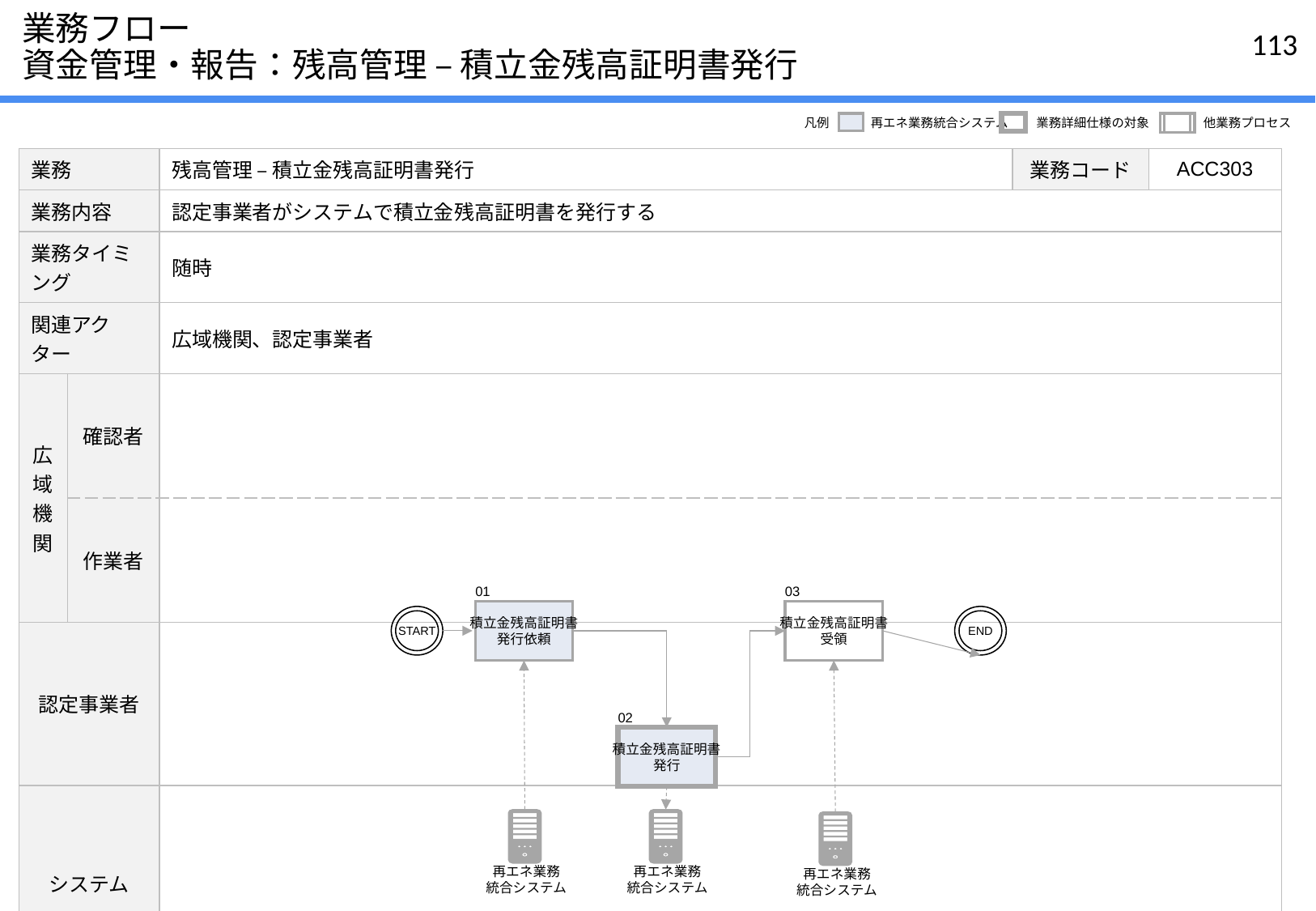

# 業務フロー 資金管理・報告：残高管理 – 積立金残高証明書発行
凡例
再エネ業務統合システム
業務詳細仕様の対象
他業務プロセス

| 業務 |  | 残高管理 – 積立金残高証明書発行 | 業務コード | ACC303 |
| --- | --- | --- | --- | --- |
| 業務内容 |  | 認定事業者がシステムで積立金残高証明書を発行する |  |  |
| 業務タイミング |  | 随時 |  |  |
| 関連アクター |  | 広域機関、認定事業者 |  |  |
| 広域機関 | 確認者 |  |  |  |
|  | 作業者 |  |  |  |
| 認定事業者 |  |  |  |  |
| システム |  |  |  |  |
01
積立金残高証明書
発行依頼
03
積立金残高証明書
受領
START
END
02
積立金残高証明書
発行

再エネ業務
統合システム
再エネ業務
統合システム
再エネ業務
統合システム